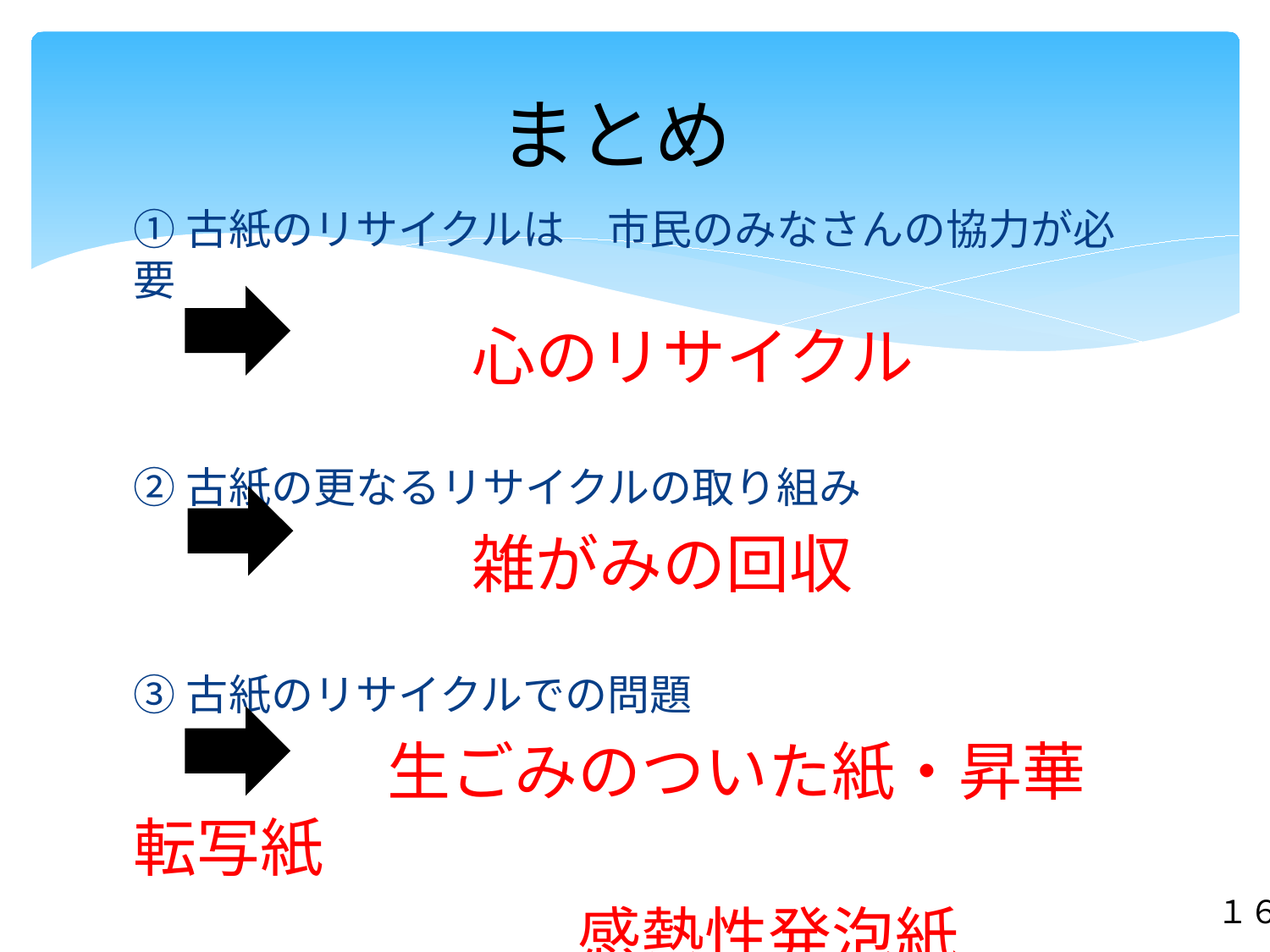

# まとめ
①古紙のリサイクルは　市民のみなさんの協力が必要
　　　　　　　　心のリサイクル

②古紙の更なるリサイクルの取り組み
　　　　　　　　雑がみの回収

③古紙のリサイクルでの問題
　　　　　　生ごみのついた紙・昇華転写紙
　　　　　　　感熱性発泡紙

１６